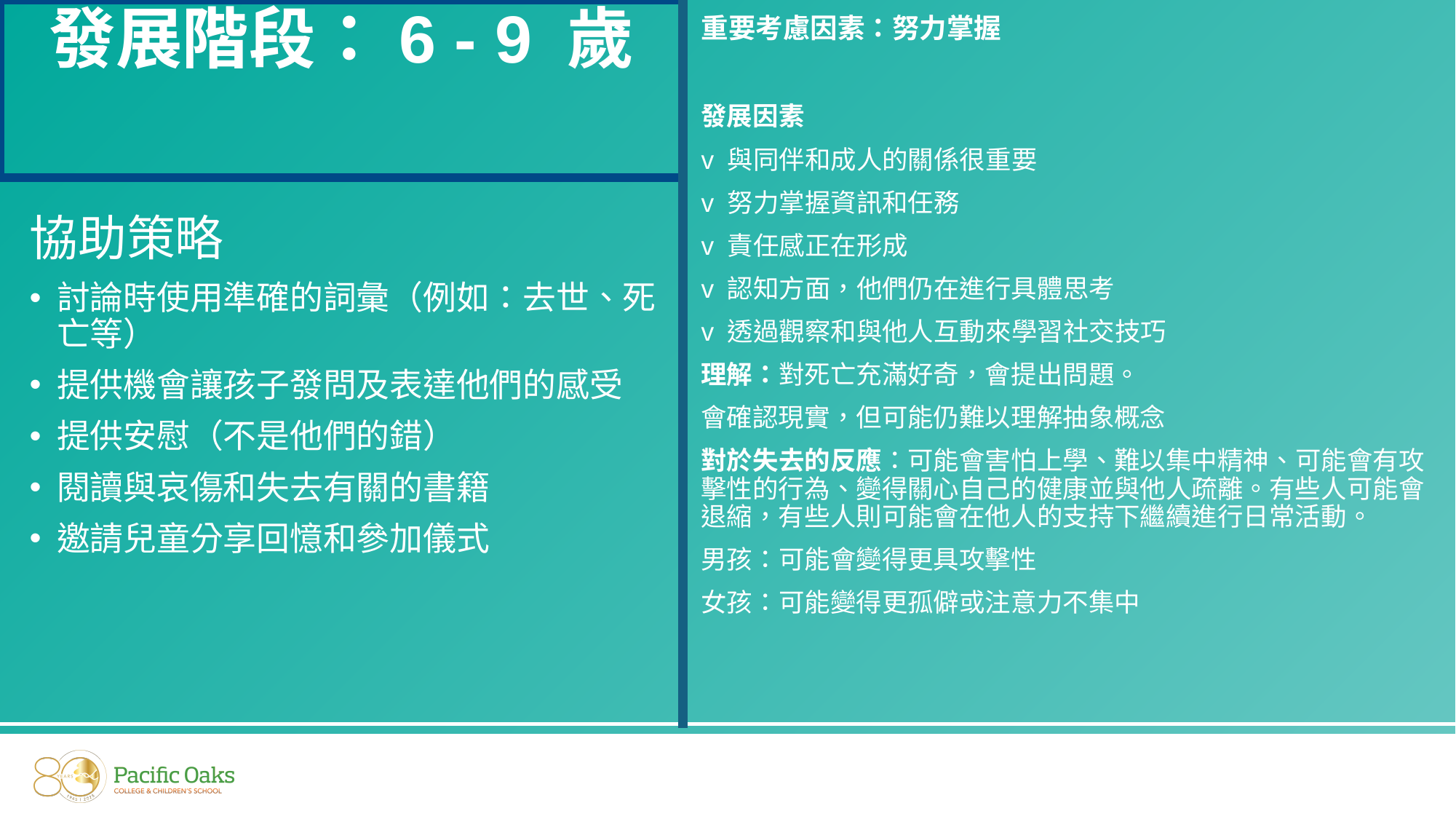

# 發展階段：6 - 9 歲
重要考慮因素：努力掌握

發展因素
v 與同伴和成人的關係很重要
v 努力掌握資訊和任務
v 責任感正在形成
v 認知方面，他們仍在進行具體思考
v 透過觀察和與他人互動來學習社交技巧
理解：對死亡充滿好奇，會提出問題。
會確認現實，但可能仍難以理解抽象概念
對於失去的反應：可能會害怕上學、難以集中精神、可能會有攻擊性的行為、變得關心自己的健康並與他人疏離。有些人可能會退縮，有些人則可能會在他人的支持下繼續進行日常活動。
男孩：可能會變得更具攻擊性
女孩：可能變得更孤僻或注意力不集中
協助策略
討論時使用準確的詞彙（例如：去世、死亡等）
提供機會讓孩子發問及表達他們的感受
提供安慰（不是他們的錯）
閱讀與哀傷和失去有關的書籍
邀請兒童分享回憶和參加儀式